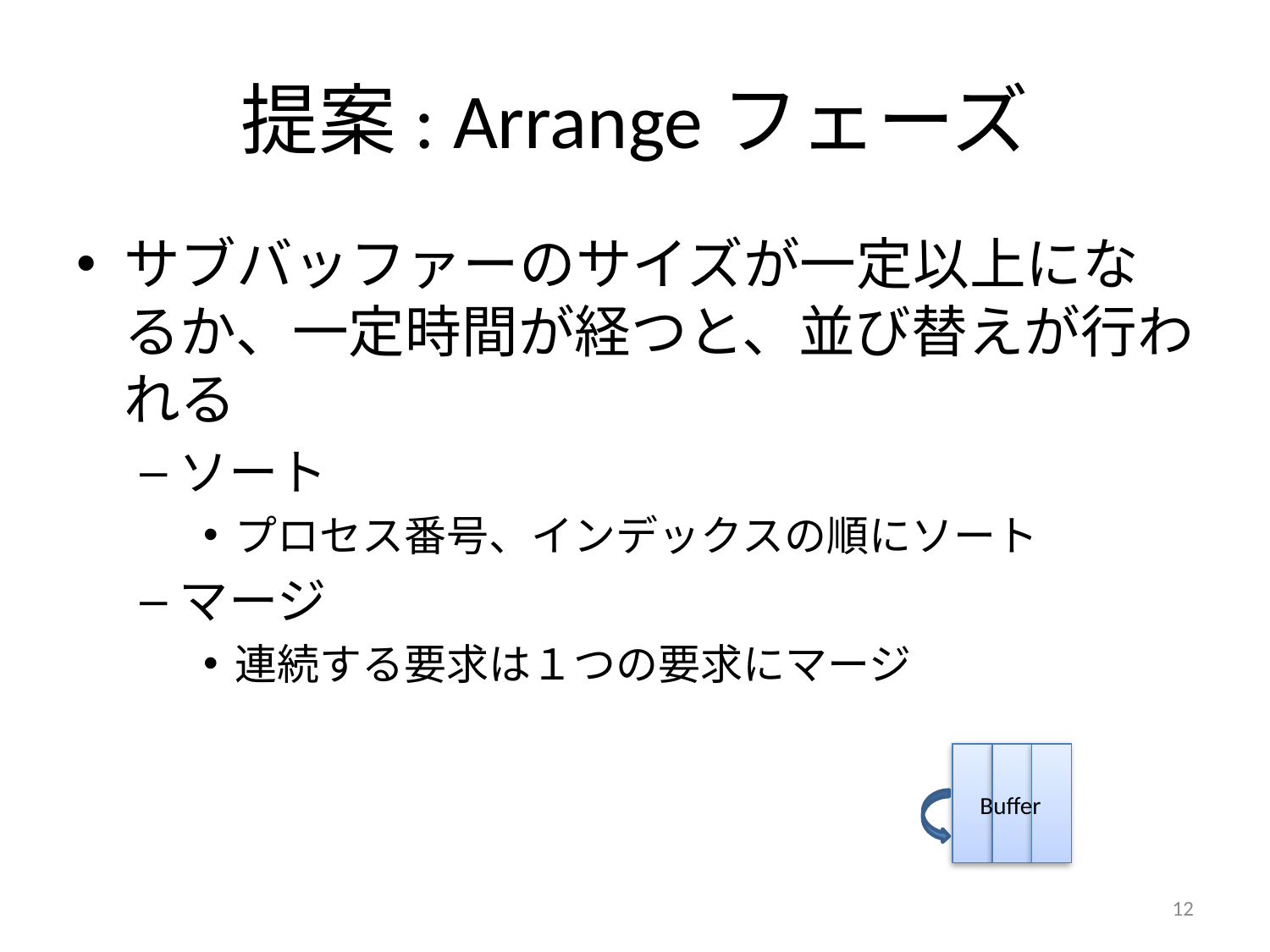

# 提案: Arrangeフェーズ
サブバッファーのサイズが一定以上になるか、一定時間が経つと、並び替えが行われる
ソート
プロセス番号、インデックスの順にソート
マージ
連続する要求は１つの要求にマージ

Buffer

12